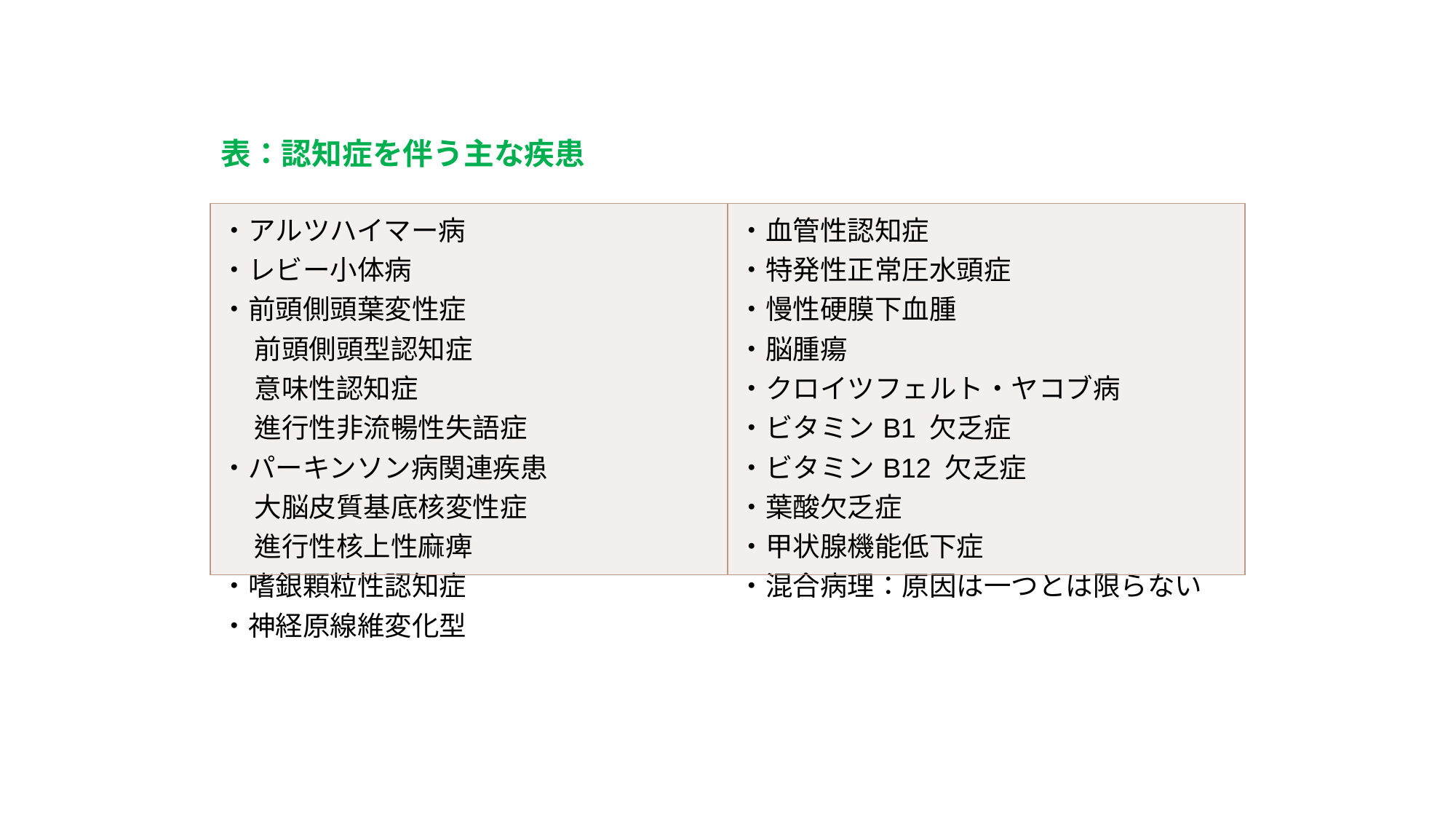

表：認知症を伴う主な疾患
| ・アルツハイマー病 ・レビー小体病 ・前頭側頭葉変性症 　 前頭側頭型認知症 　 意味性認知症 　 進行性非流暢性失語症 ・パーキンソン病関連疾患 　 大脳皮質基底核変性症 　 進行性核上性麻痺 ・嗜銀顆粒性認知症 ・神経原線維変化型 | ・血管性認知症 ・特発性正常圧水頭症 ・慢性硬膜下血腫 ・脳腫瘍 ・クロイツフェルト・ヤコブ病 ・ビタミンB1 欠乏症 ・ビタミンB12 欠乏症 ・葉酸欠乏症 ・甲状腺機能低下症 ・混合病理：原因は一つとは限らない |
| --- | --- |